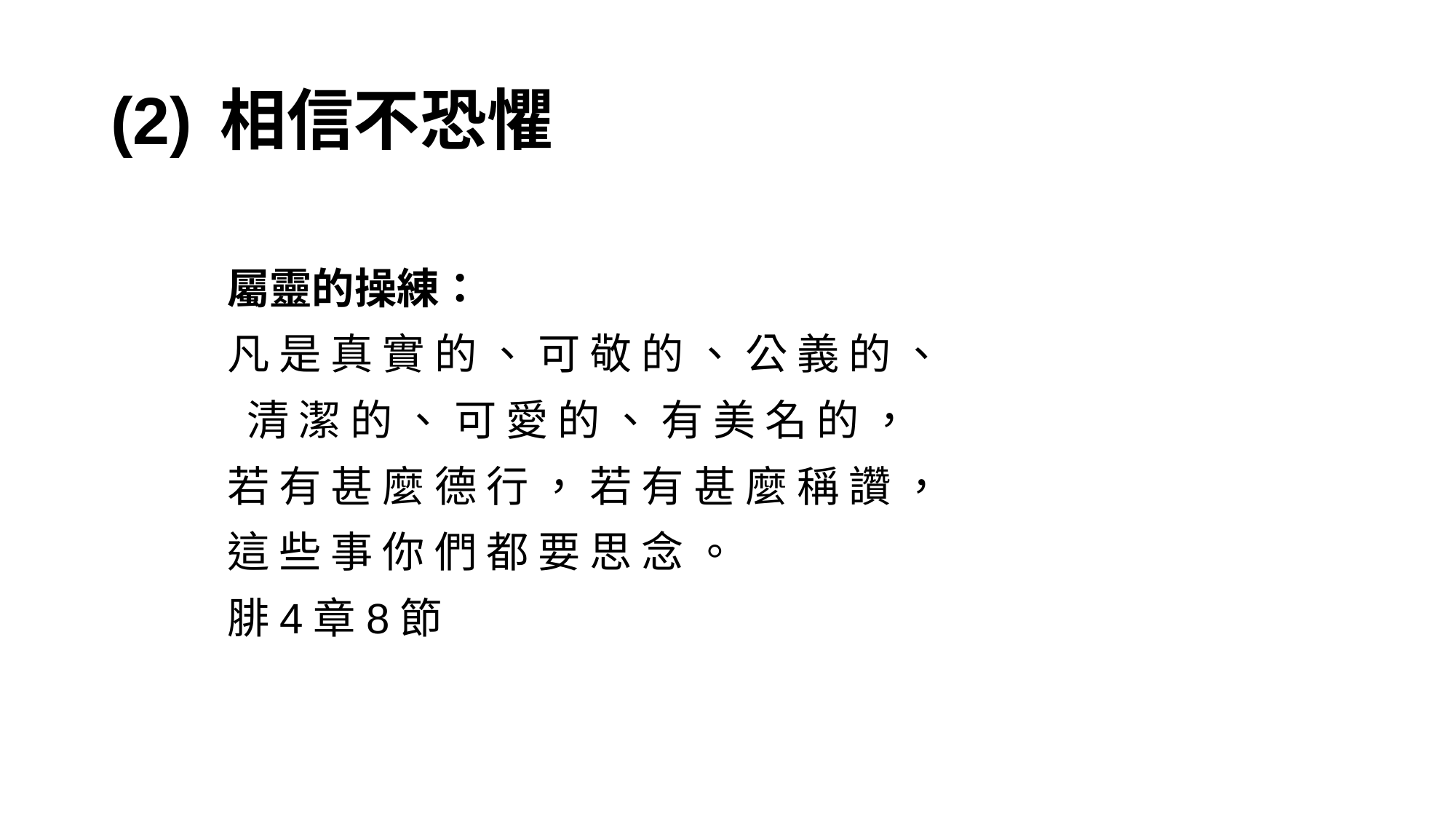

# (2)	相信不恐懼
屬靈的操練：
凡 是 真 實 的 、 可 敬 的 、 公 義 的 、
 清 潔 的 、 可 愛 的 、 有 美 名 的 ，
若 有 甚 麼 德 行 ， 若 有 甚 麼 稱 讚 ，
這 些 事 你 們 都 要 思 念 。
腓4章8節